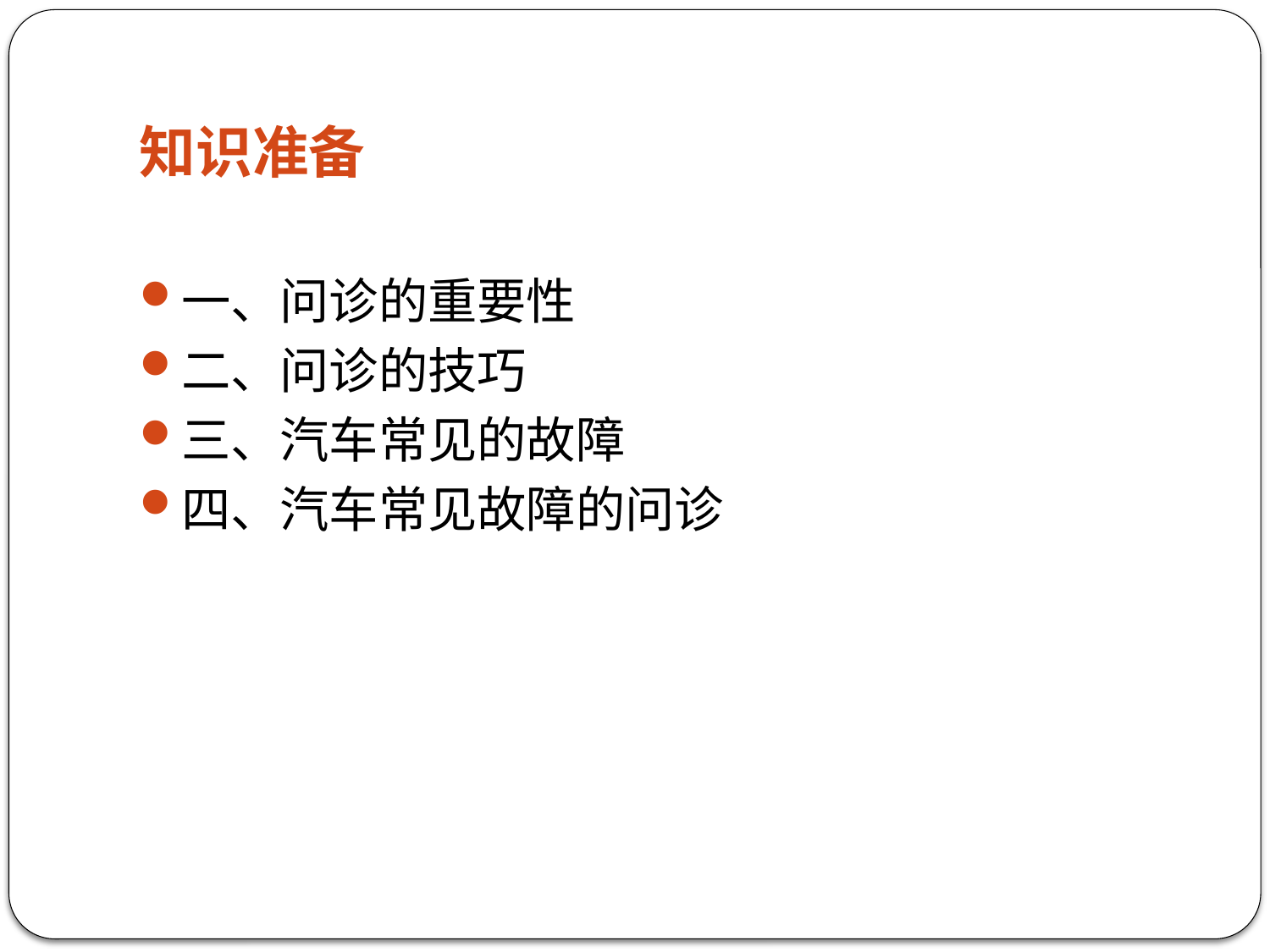

# 知识准备
一、问诊的重要性
二、问诊的技巧
三、汽车常见的故障
四、汽车常见故障的问诊